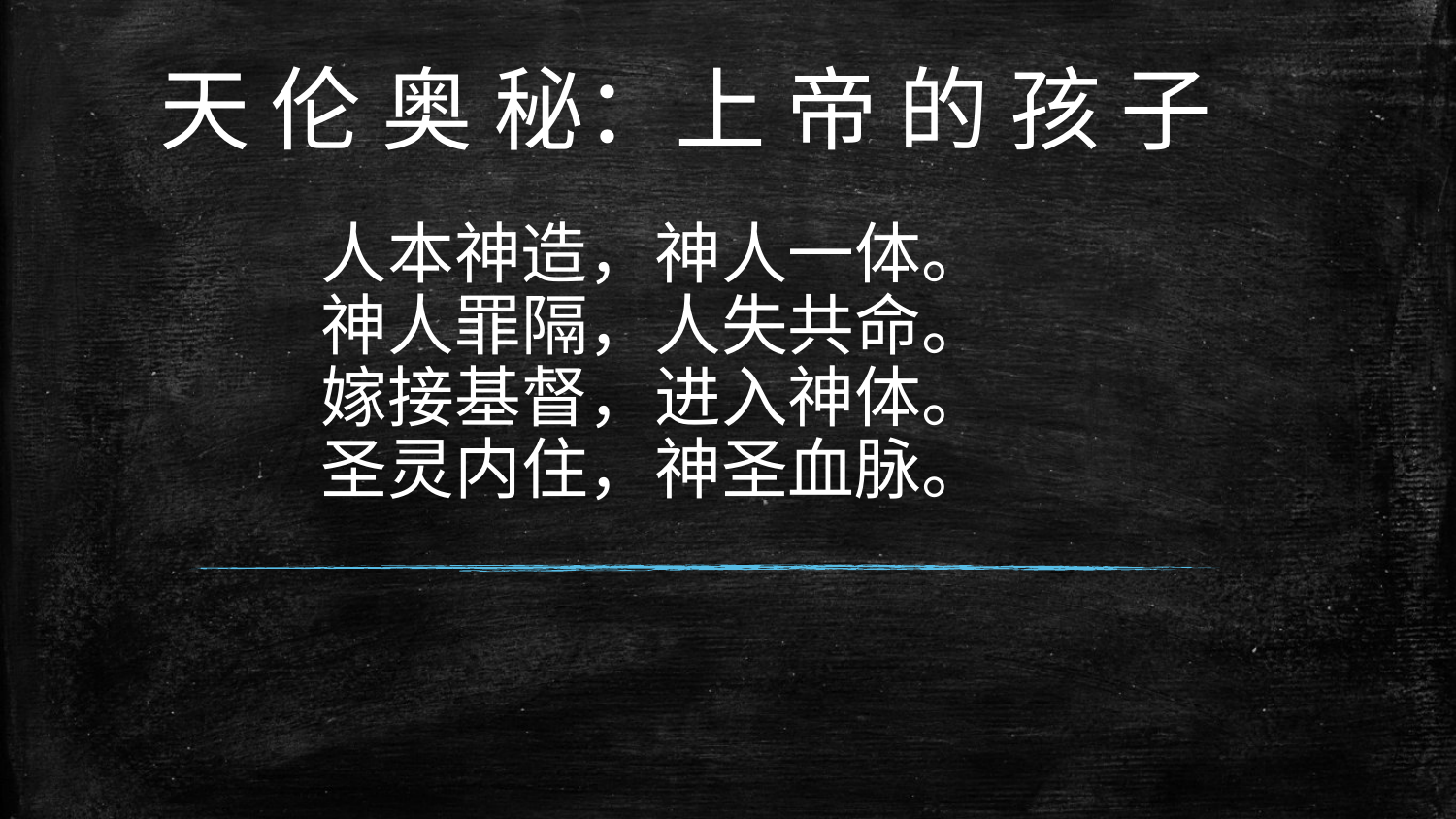

天 伦 奥 秘：上 帝 的 孩 子
# 人本神造，神人一体。 神人罪隔，人失共命。 嫁接基督，进入神体。 圣灵内住，神圣血脉。